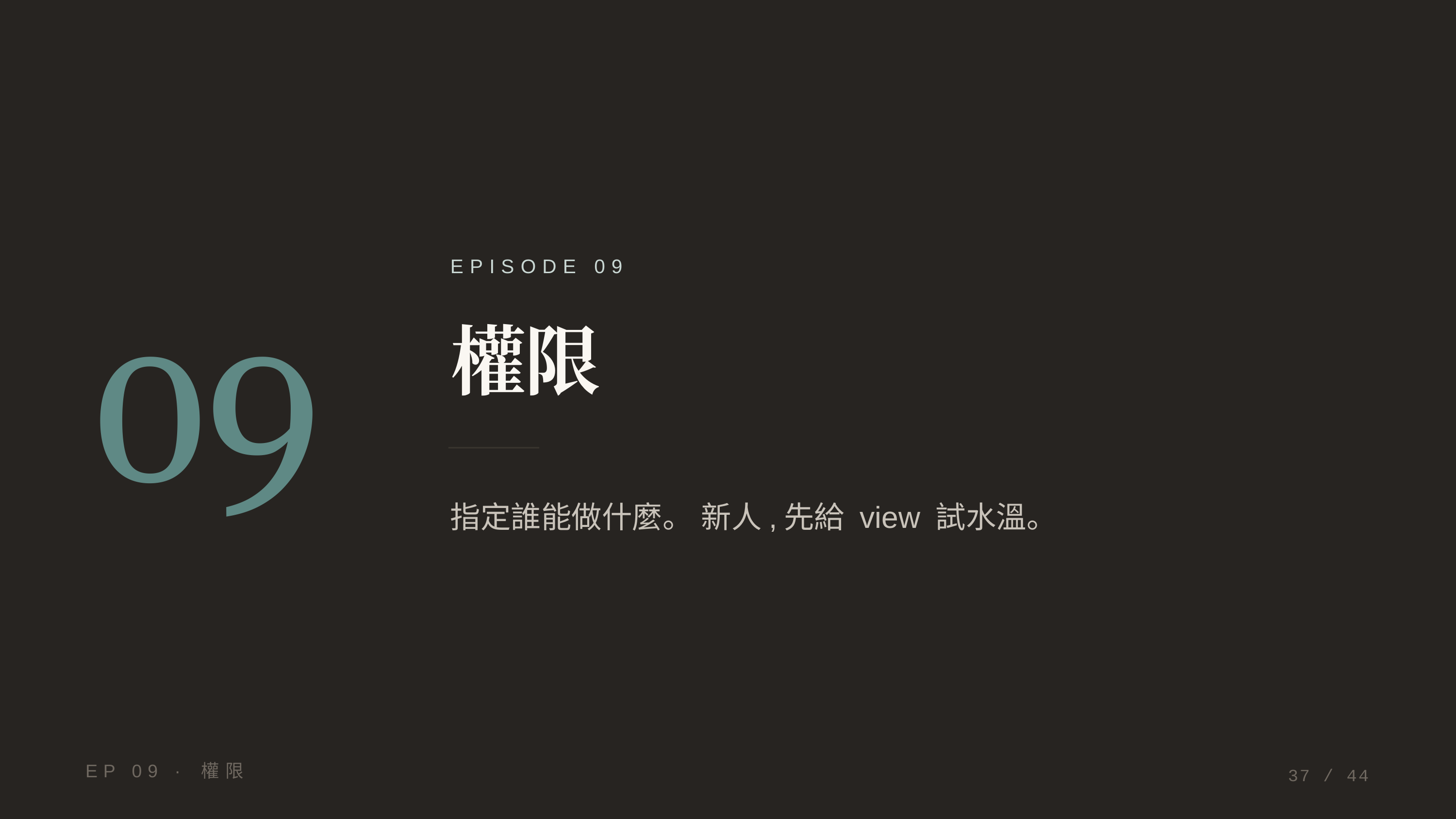

EPISODE 09
09
權限

指定誰能做什麼。 新人,先給 view 試水溫。
EP 09 · 權限
37 / 44